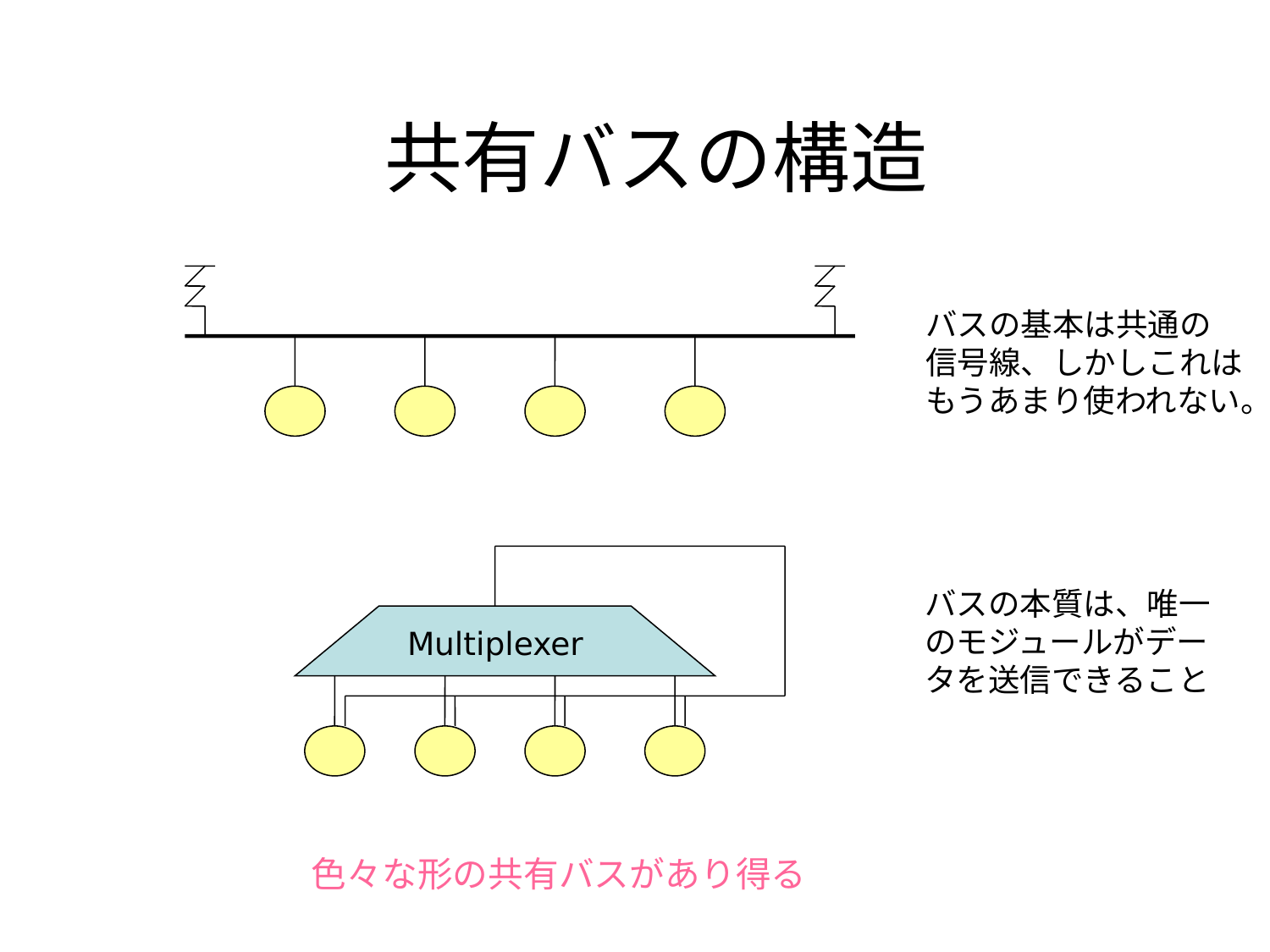

# 共有バスの構造

バスの基本は共通の
信号線、しかしこれは
もうあまり使われない。

バスの本質は、唯一のモジュールがデータを送信できること

Multiplexer

色々な形の共有バスがあり得る